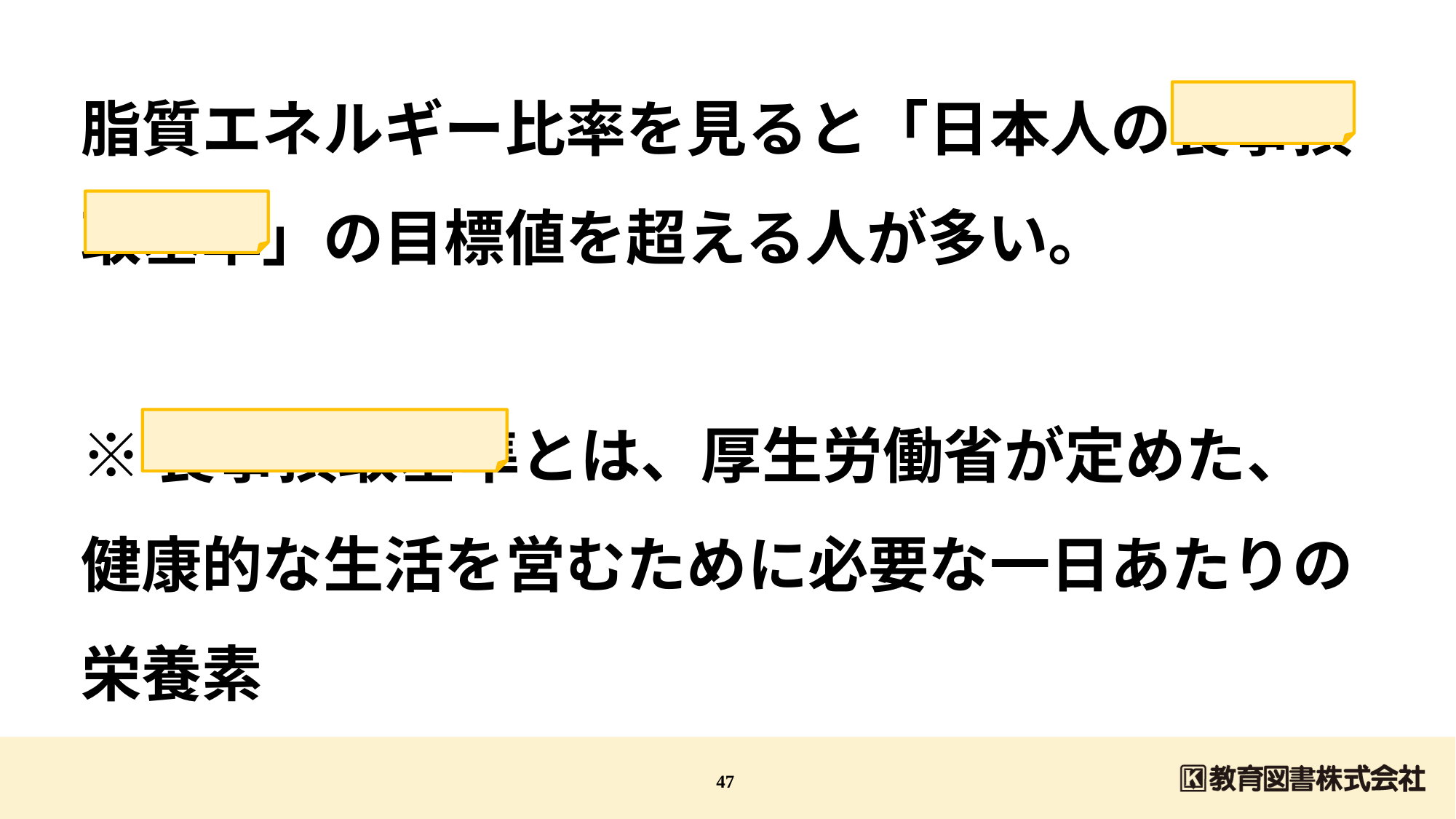

脂質エネルギー比率を見ると「日本人の食事摂取基準」の目標値を超える人が多い。

※食事摂取基準とは、厚生労働省が定めた、健康的な生活を営むために必要な一日あたりの栄養素

47